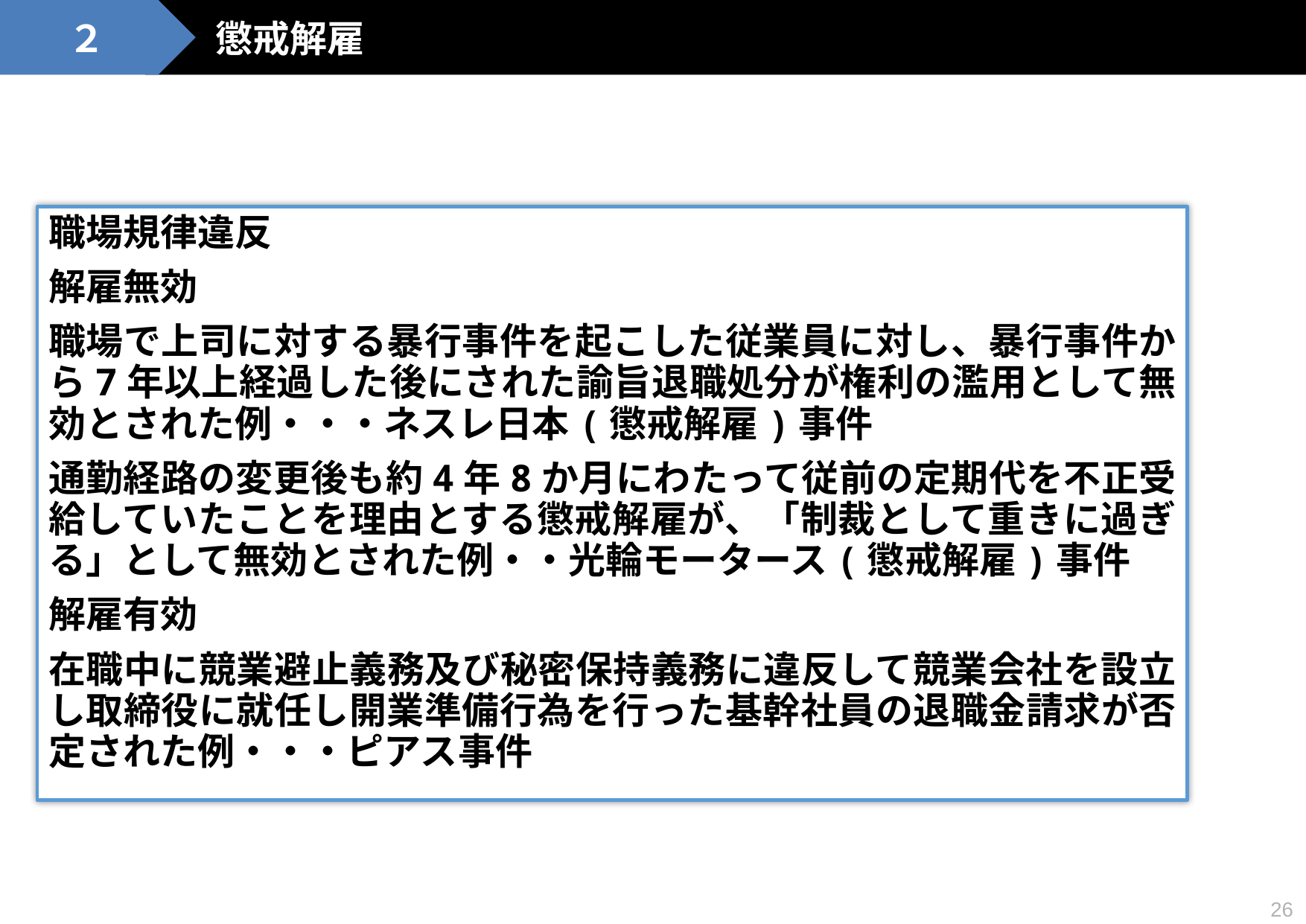

懲戒解雇
２

職場規律違反
解雇無効
職場で上司に対する暴行事件を起こした従業員に対し、暴行事件から7年以上経過した後にされた諭旨退職処分が権利の濫用として無効とされた例・・・ネスレ日本(懲戒解雇)事件
通勤経路の変更後も約4年8か月にわたって従前の定期代を不正受給していたことを理由とする懲戒解雇が、「制裁として重きに過ぎる」として無効とされた例・・光輪モータース(懲戒解雇)事件
解雇有効
在職中に競業避止義務及び秘密保持義務に違反して競業会社を設立し取締役に就任し開業準備行為を行った基幹社員の退職金請求が否定された例・・・ピアス事件
26